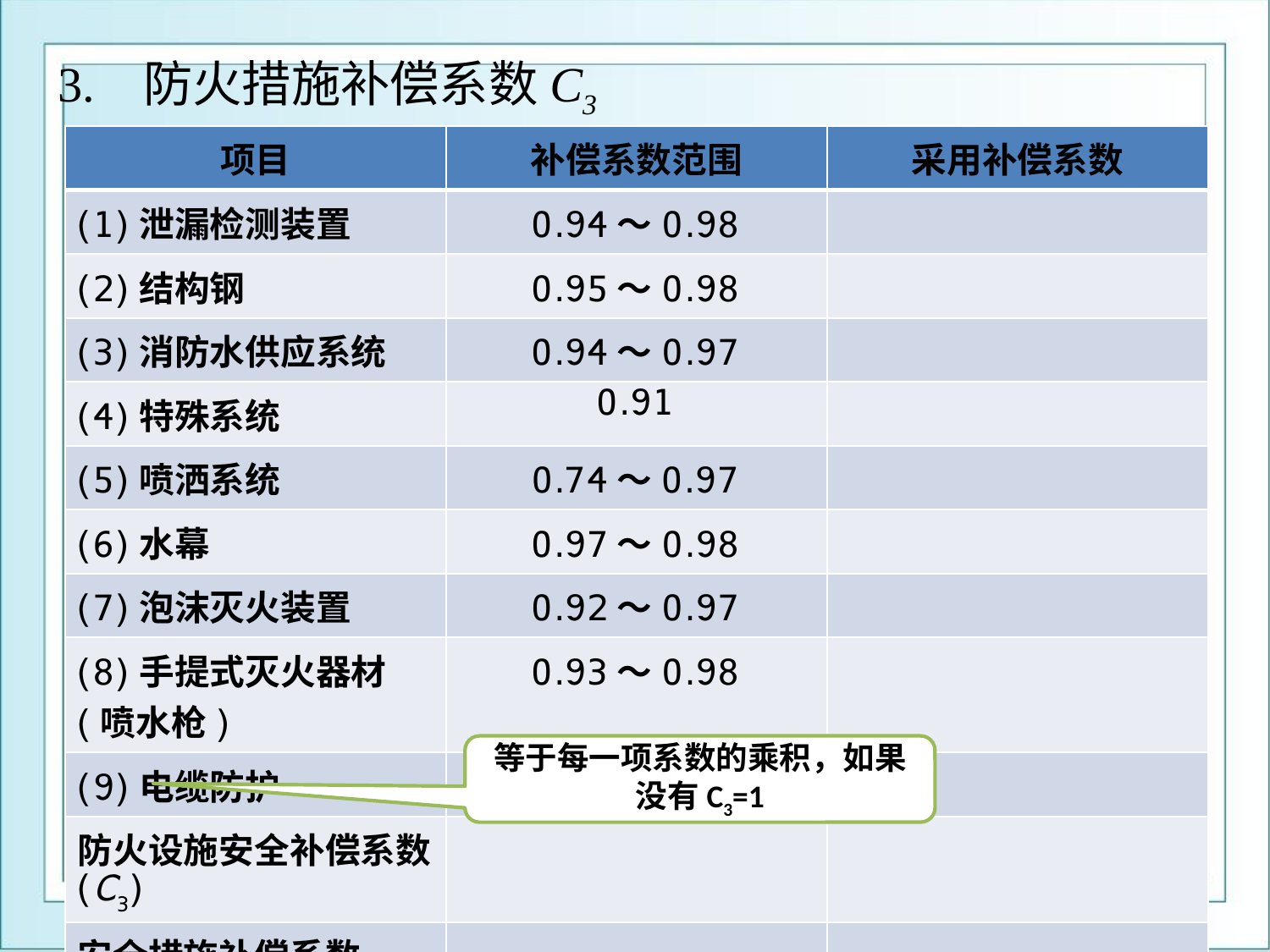

# 3.   防火措施补偿系数C3
| 项目 | 补偿系数范围 | 采用补偿系数 |
| --- | --- | --- |
| (1)泄漏检测装置 | 0.94～0.98 |  |
| (2)结构钢 | 0.95～0.98 |  |
| (3)消防水供应系统 | 0.94～0.97 |  |
| (4)特殊系统 | 0.91 |  |
| (5)喷洒系统 | 0.74～0.97 |  |
| (6)水幕 | 0.97～0.98 |  |
| (7)泡沫灭火装置 | 0.92～0.97 |  |
| (8)手提式灭火器材(喷水枪) | 0.93～0.98 |  |
| (9)电缆防护 | 0.94～0.98 |  |
| 防火设施安全补偿系数(C3) |  |  |
| 安全措施补偿系数(C=C1C2C3) |  |  |
等于每一项系数的乘积，如果没有C3=1